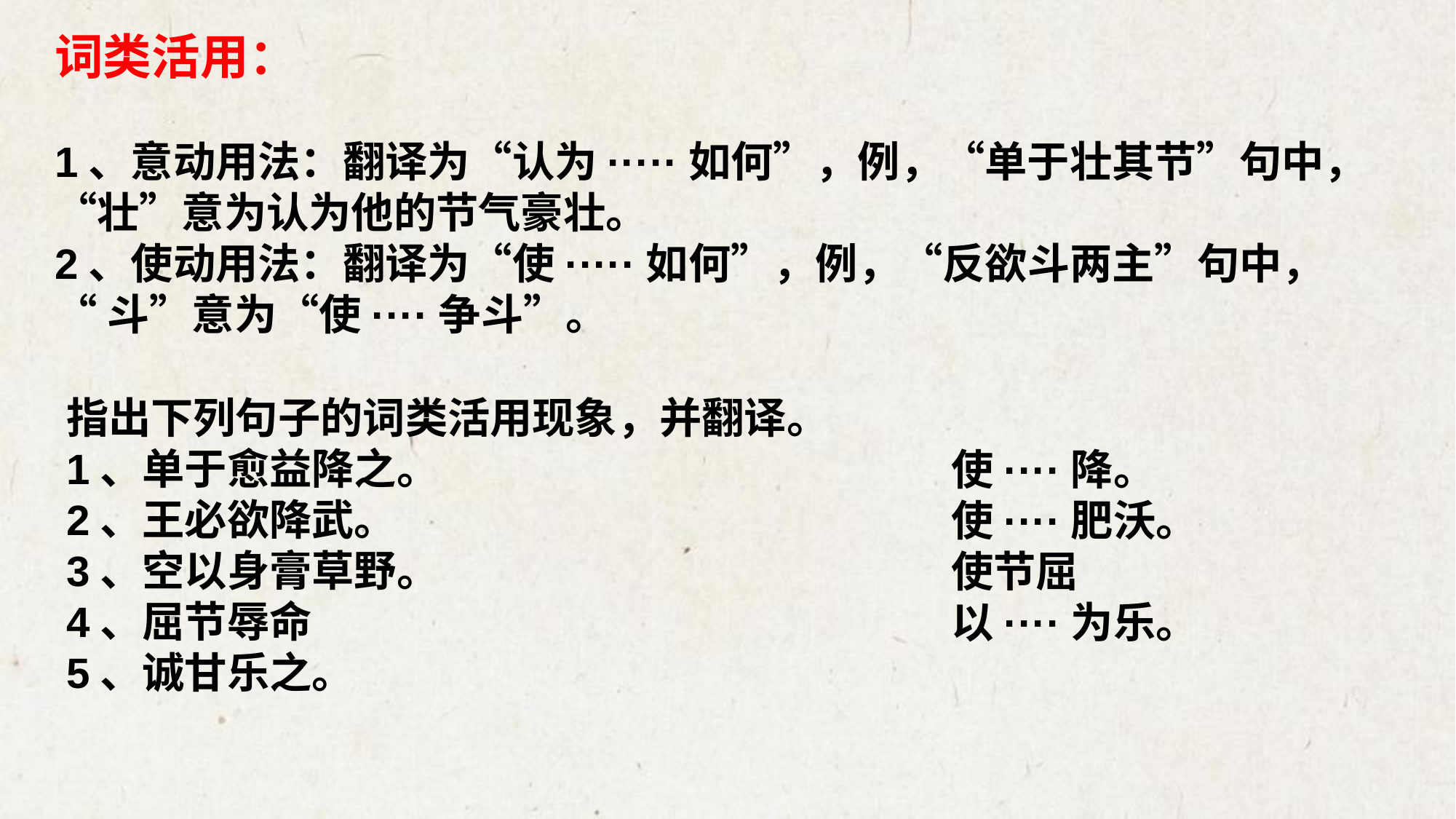

词类活用：

1、意动用法：翻译为“认为·····如何”，例，“单于壮其节”句中，“壮”意为认为他的节气豪壮。
2、使动用法：翻译为“使·····如何”，例，“反欲斗两主”句中，
“斗”意为“使····争斗”。

指出下列句子的词类活用现象，并翻译。
1、单于愈益降之。
2、王必欲降武。
3、空以身膏草野。
4、屈节辱命
5、诚甘乐之。
使····降。
使····肥沃。
使节屈
以····为乐。